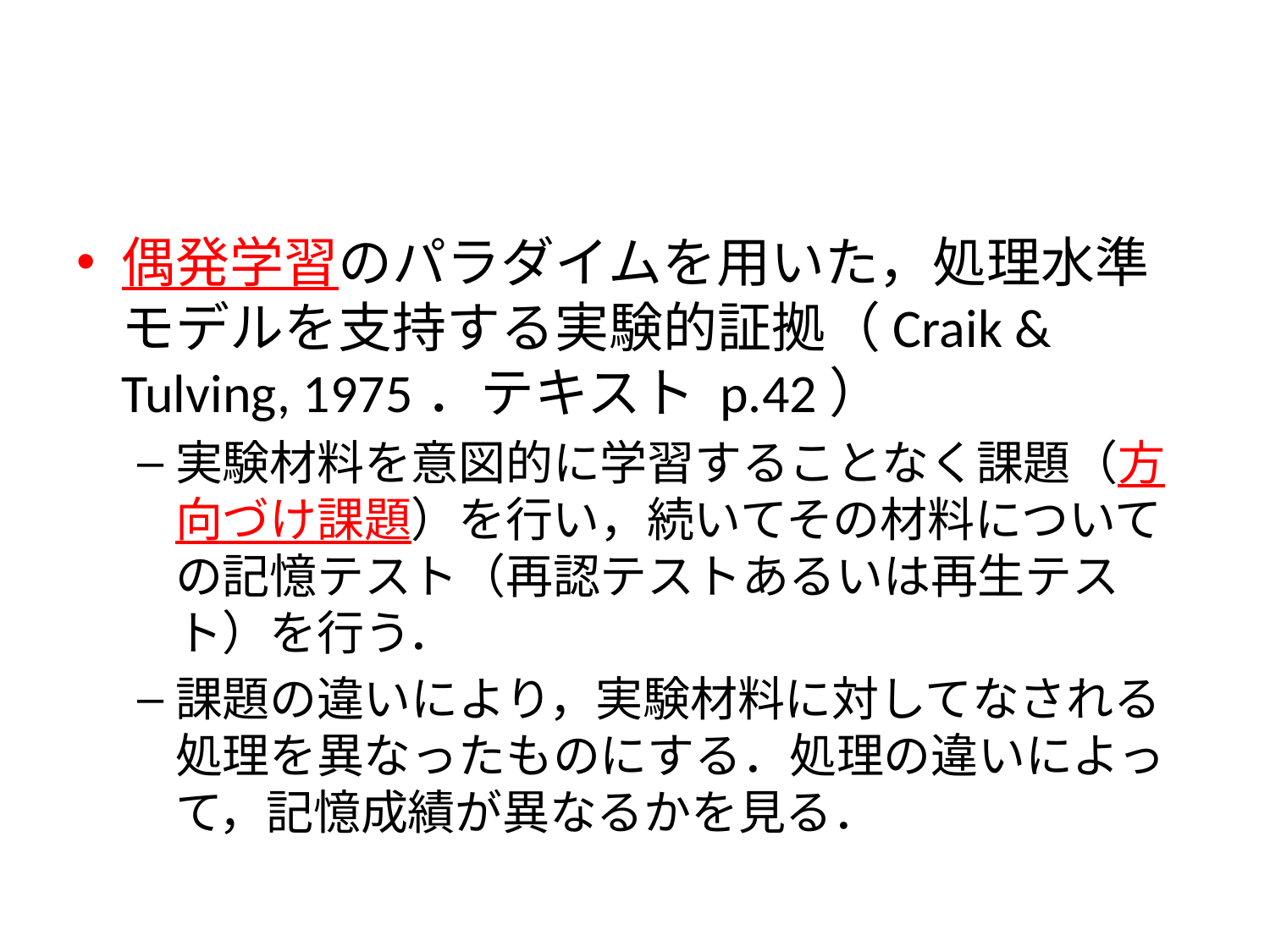

#
偶発学習のパラダイムを用いた，処理水準モデルを支持する実験的証拠（Craik & Tulving, 1975．テキスト p.42）
実験材料を意図的に学習することなく課題（方向づけ課題）を行い，続いてその材料についての記憶テスト（再認テストあるいは再生テスト）を行う．
課題の違いにより，実験材料に対してなされる処理を異なったものにする．処理の違いによって，記憶成績が異なるかを見る．